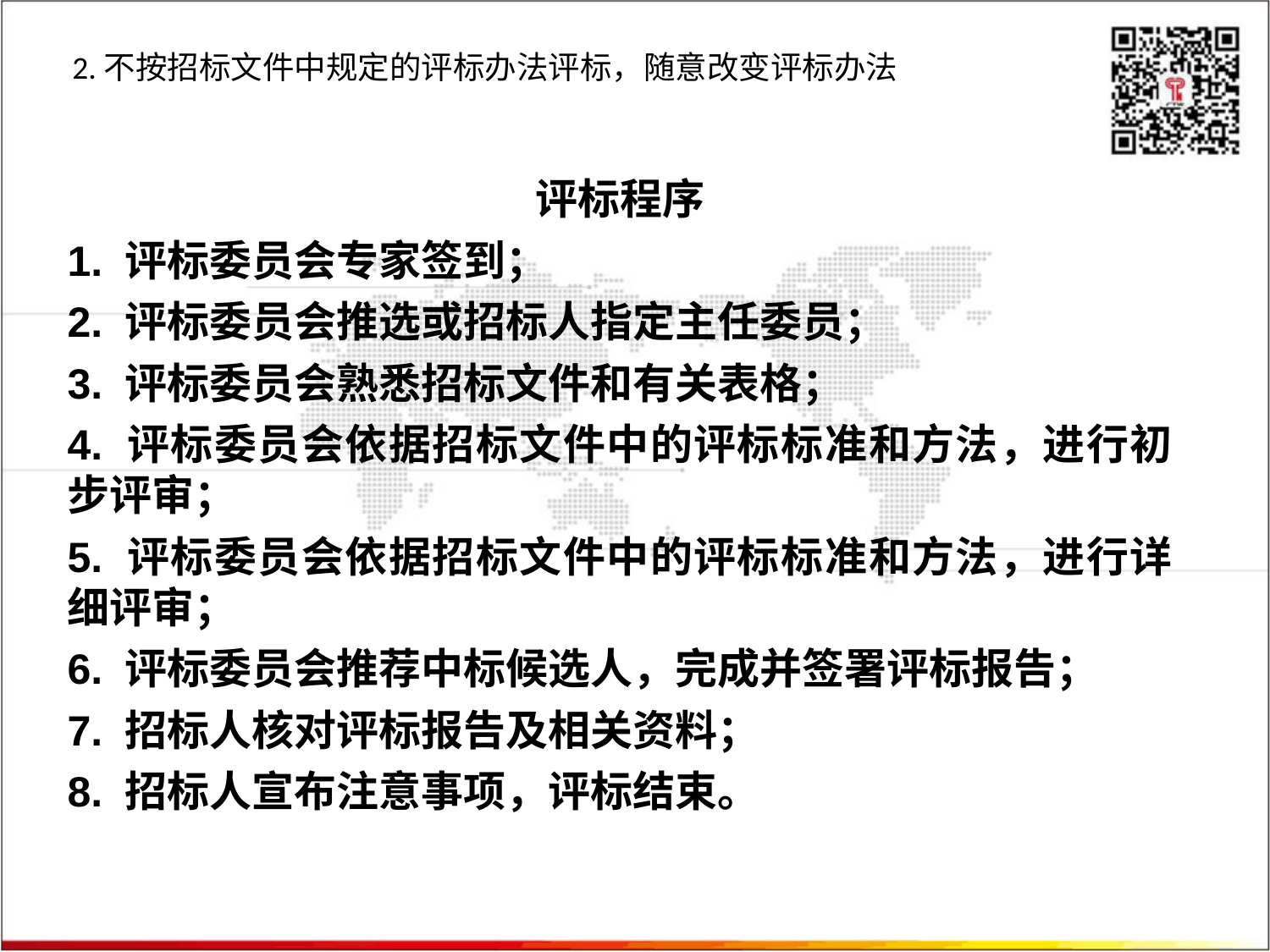

# 2.不按招标文件中规定的评标办法评标，随意改变评标办法
评标程序
1. 评标委员会专家签到；
2. 评标委员会推选或招标人指定主任委员；
3. 评标委员会熟悉招标文件和有关表格；
4. 评标委员会依据招标文件中的评标标准和方法，进行初步评审；
5. 评标委员会依据招标文件中的评标标准和方法，进行详细评审；
6. 评标委员会推荐中标候选人，完成并签署评标报告；
7. 招标人核对评标报告及相关资料；
8. 招标人宣布注意事项，评标结束。